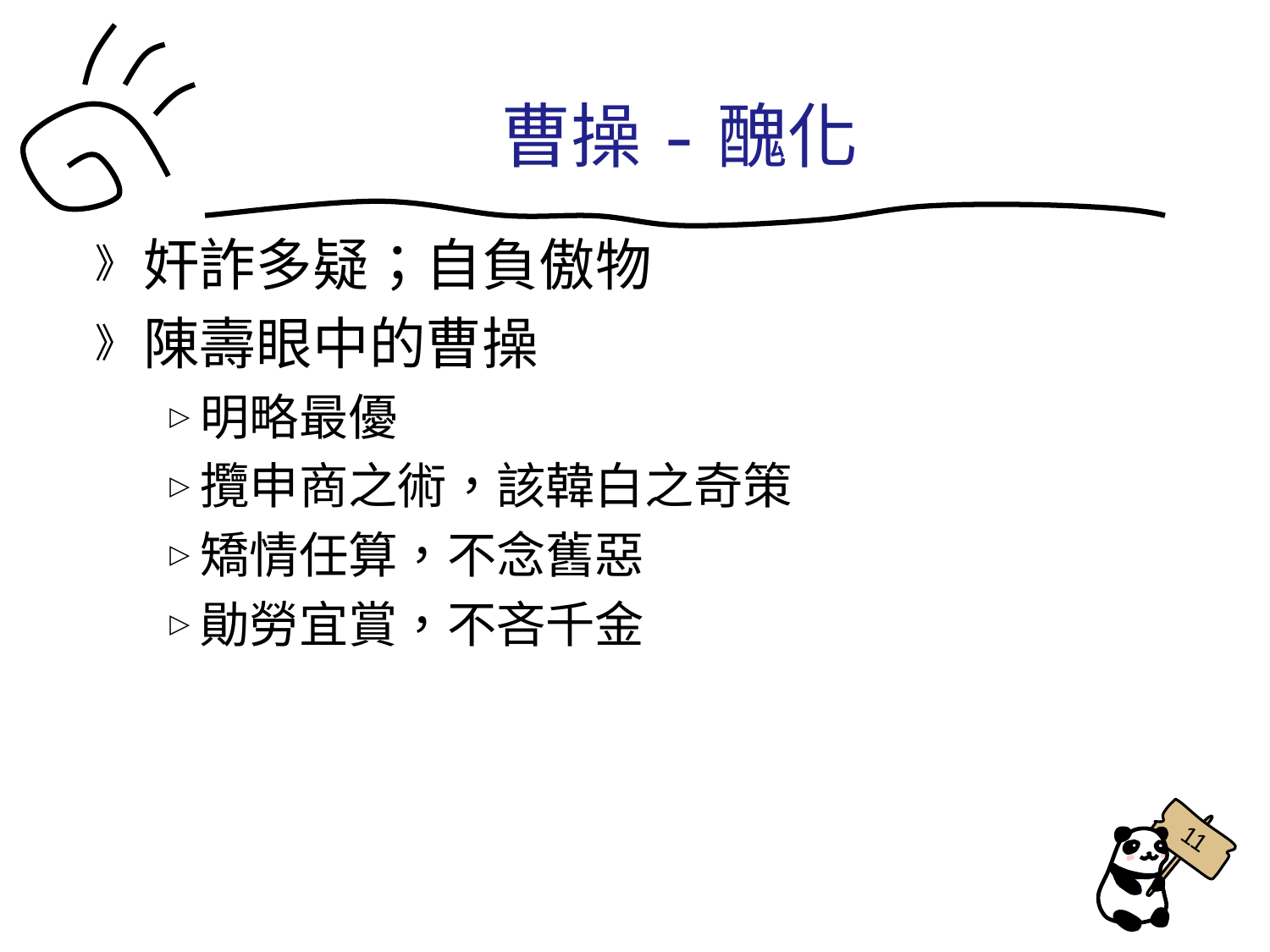

曹操-醜化
奸詐多疑；自負傲物
陳壽眼中的曹操
明略最優
攬申商之術，該韓白之奇策
矯情任算，不念舊惡
勛勞宜賞，不吝千金
11